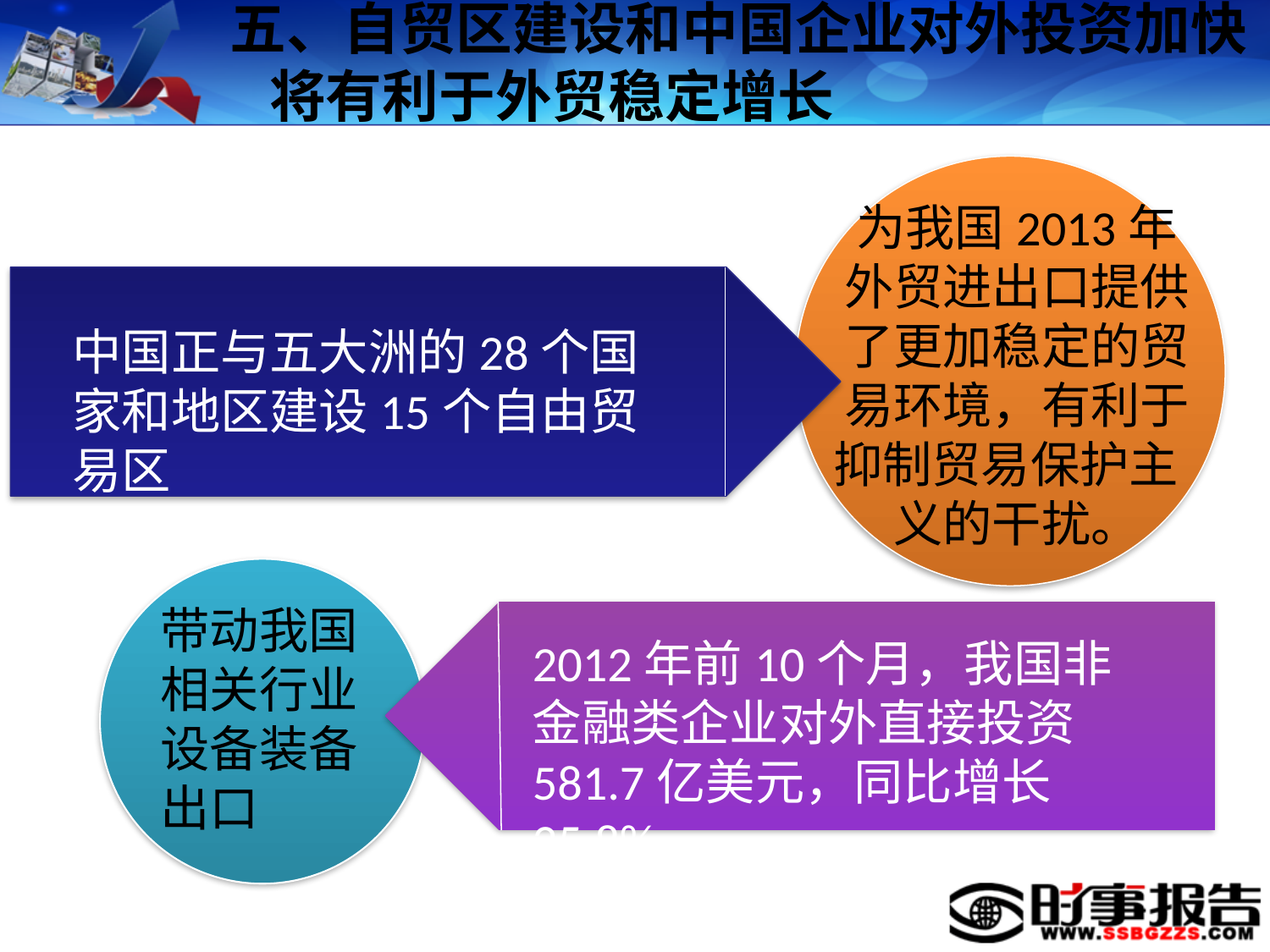

五、自贸区建设和中国企业对外投资加快
  将有利于外贸稳定增长

为我国2013年
外贸进出口提供了更加稳定的贸易环境，有利于抑制贸易保护主   义的干扰。

中国正与五大洲的28个国家和地区建设15个自由贸易区

带动我国相关行业设备装备出口

2012年前10个月，我国非金融类企业对外直接投资581.7亿美元，同比增长25.8%。